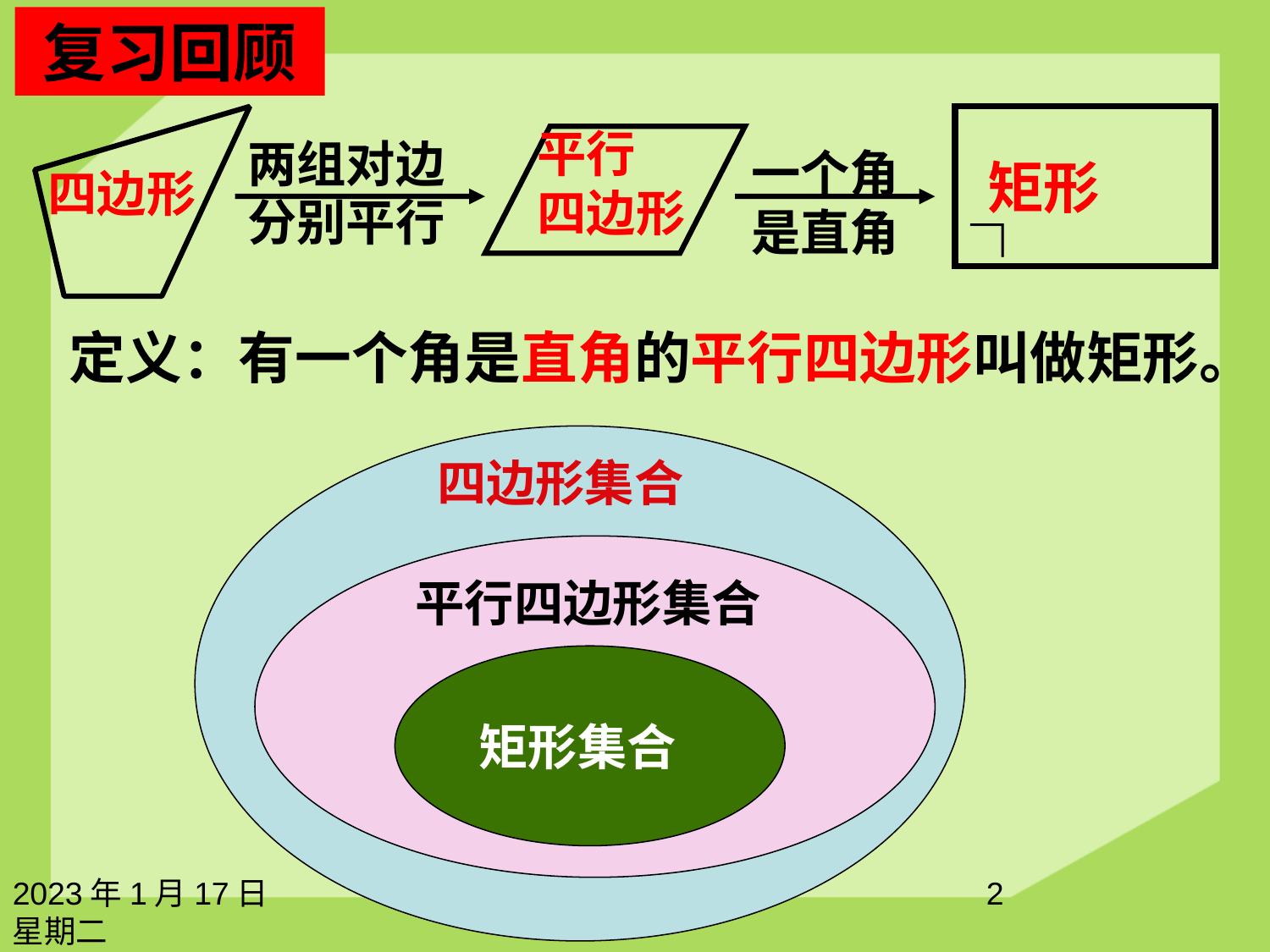

复习回顾

∟
矩形
平行
四边形

两组对边
分别平行

一个角
是直角

四边形
定义：有一个角是直角的平行四边形叫做矩形。

四边形集合

平行四边形集合

矩形集合
2023年1月17日星期二
2